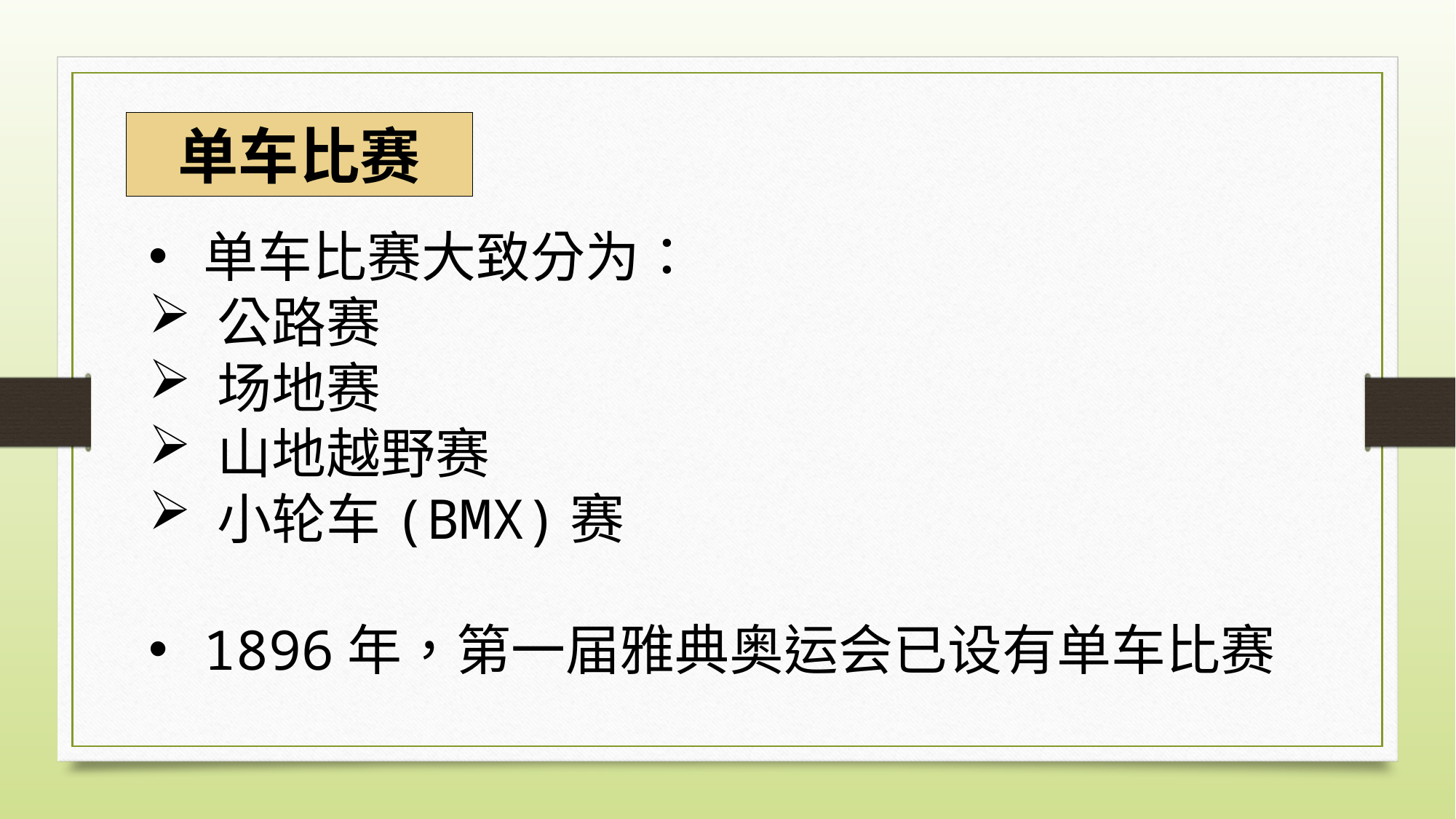

单车比赛
单车比赛大致分为：
公路赛
场地赛
山地越野赛
小轮车(BMX)赛

1896年，第一届雅典奥运会已设有单车比赛